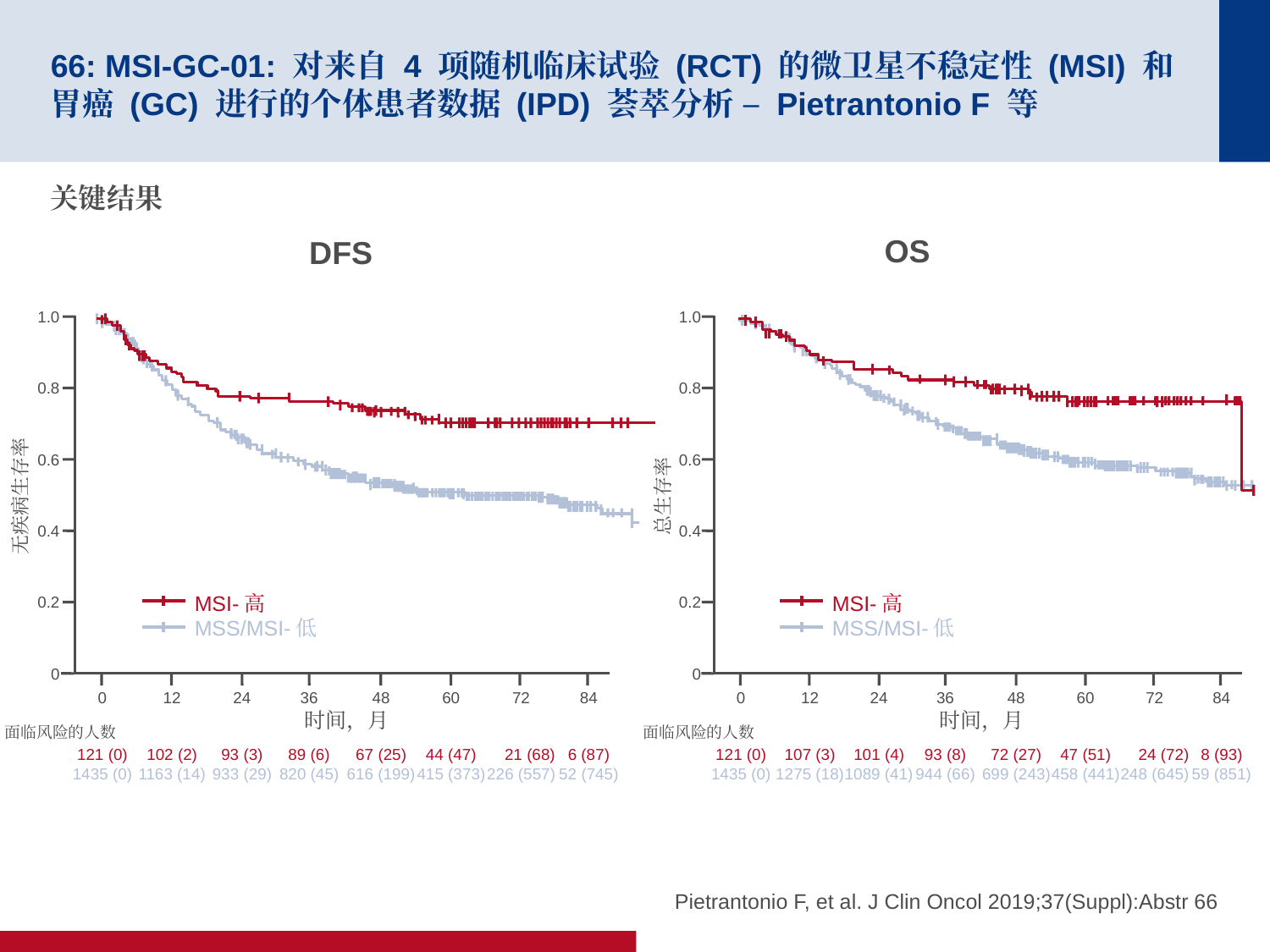

# 66: MSI-GC-01: 对来自 4 项随机临床试验 (RCT) 的微卫星不稳定性 (MSI) 和胃癌 (GC) 进行的个体患者数据 (IPD) 荟萃分析 – Pietrantonio F 等
关键结果

OS
DFS
1.0

0.8

0.6

无疾病生存率
0.4

0.2

0

0

121 (0)
1435 (0)
12

102 (2)
1163 (14)
24

93 (3)
933 (29)
36

89 (6)
820 (45)
48

67 (25)
616 (199)
60

44 (47)
415 (373)
72

21 (68)
226 (557)
84

6 (87)
52 (745)
时间，月
MSI-高
MSS/MSI-低
1.0

0.8

0.6

总生存率
0.4

0.2

0

0

121 (0)
1435 (0)
12

107 (3)
1275 (18)
24

101 (4)
1089 (41)
36

93 (8)
944 (66)
48

72 (27)
699 (243)
60

47 (51)
458 (441)
72

24 (72)
248 (645)
84

8 (93)
59 (851)
时间，月
MSI-高
MSS/MSI-低

面临风险的人数
面临风险的人数
Pietrantonio F, et al. J Clin Oncol 2019;37(Suppl):Abstr 66